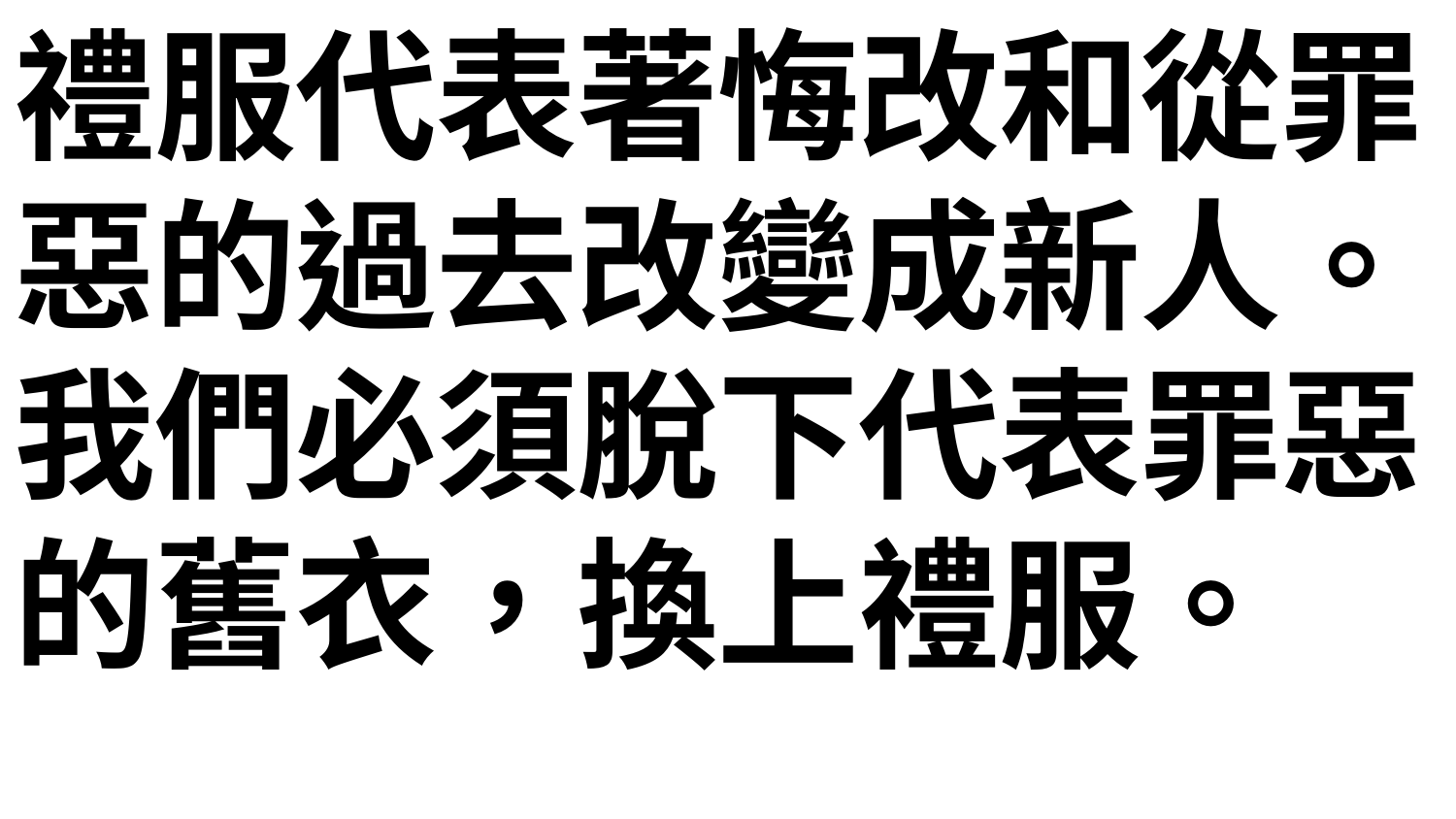

禮服代表著悔改和從罪惡的過去改變成新人。我們必須脫下代表罪惡的舊衣，換上禮服。